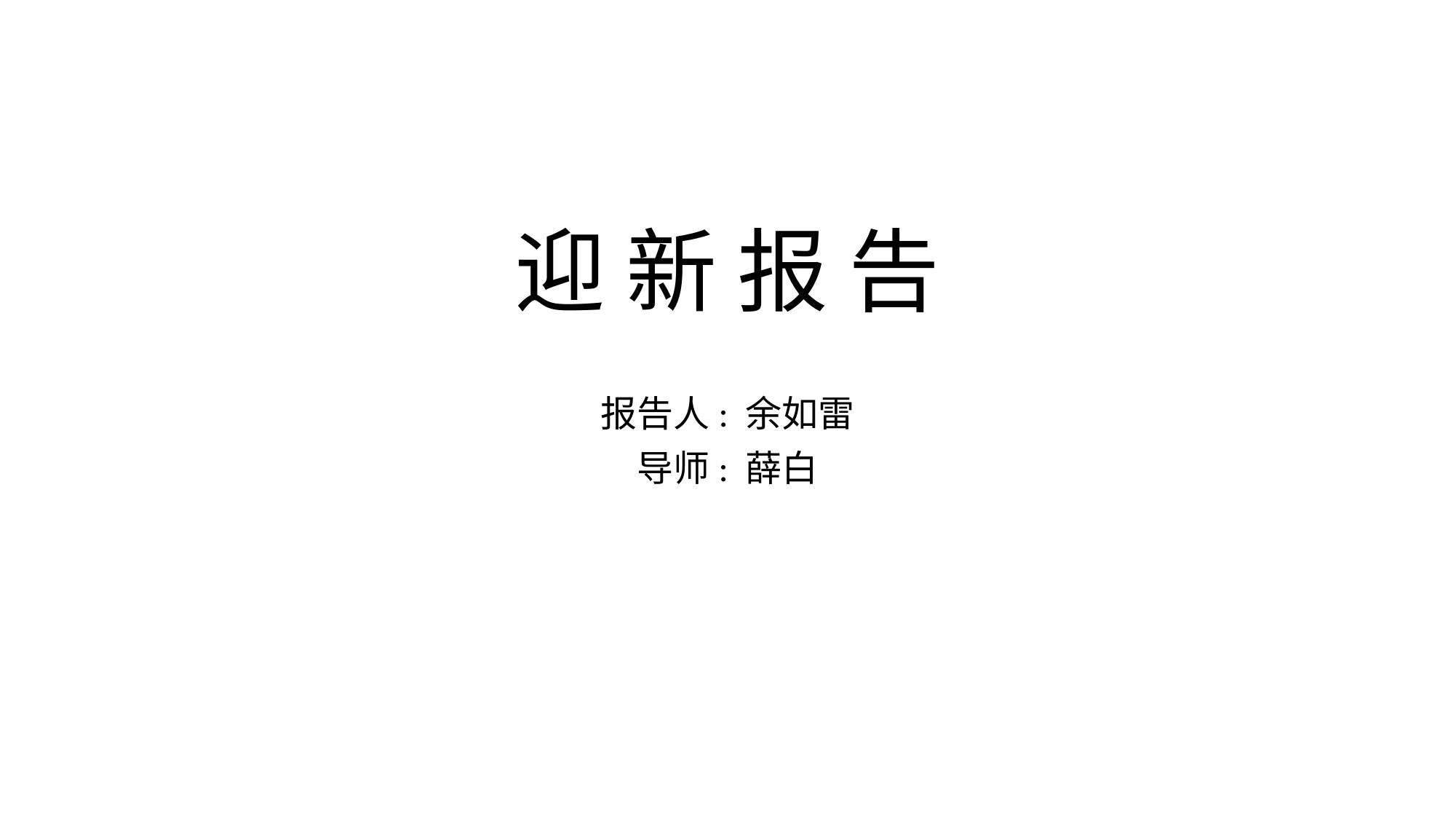

# 迎 新 报 告
报告人: 余如雷
导师: 薛白